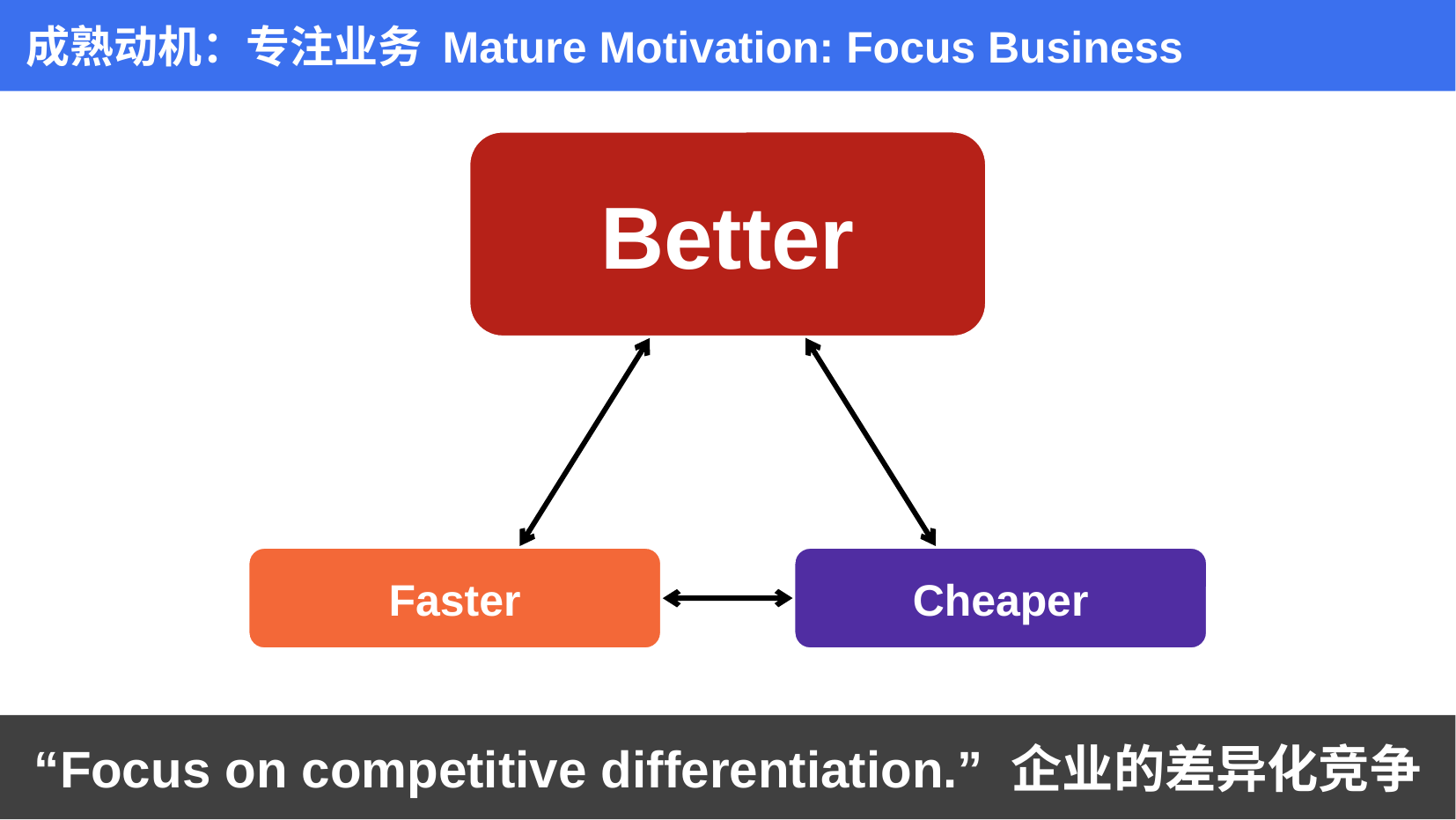

成熟动机：专注业务 Mature Motivation: Focus Business
Better

Faster
Cheaper

“Focus on competitive differentiation.” 企业的差异化竞争
Free / Libre and Open Source Software
8
© 2019 Dirk Riehle - Some Rights Reserved